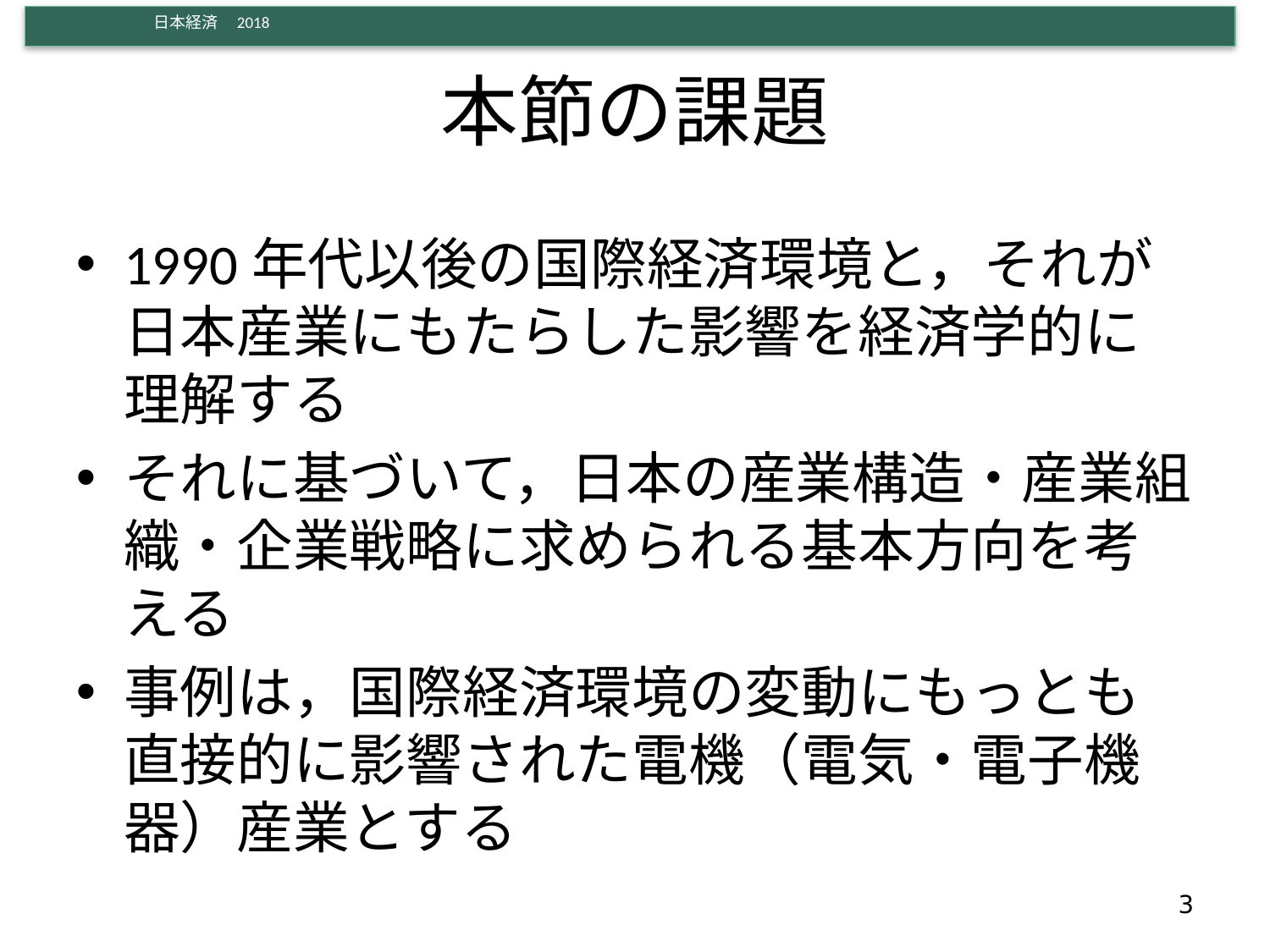

# 本節の課題
1990年代以後の国際経済環境と，それが日本産業にもたらした影響を経済学的に理解する
それに基づいて，日本の産業構造・産業組織・企業戦略に求められる基本方向を考える
事例は，国際経済環境の変動にもっとも直接的に影響された電機（電気・電子機器）産業とする

3